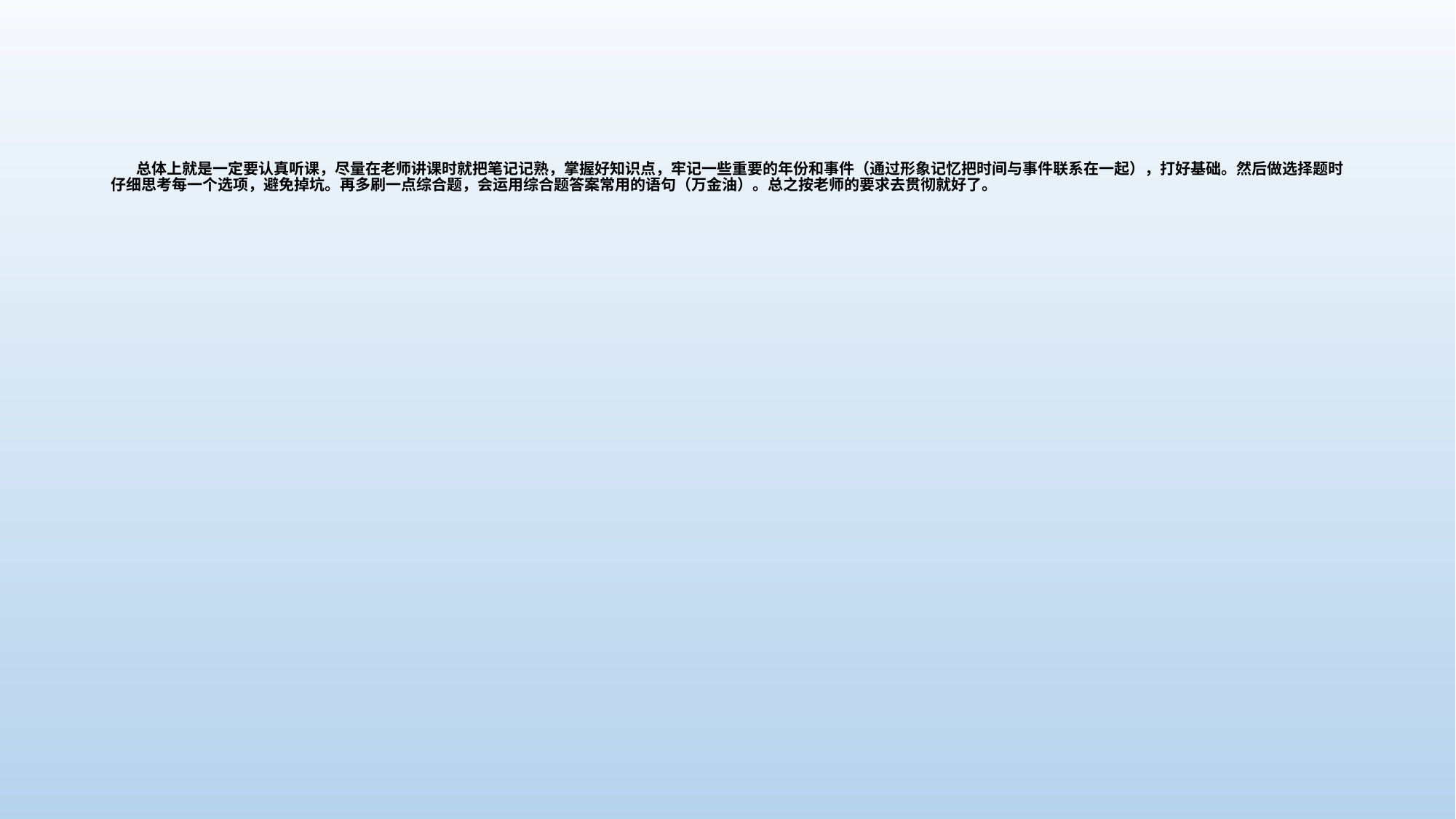

# 总体上就是一定要认真听课，尽量在老师讲课时就把笔记记熟，掌握好知识点，牢记一些重要的年份和事件（通过形象记忆把时间与事件联系在一起），打好基础。然后做选择题时仔细思考每一个选项，避免掉坑。再多刷一点综合题，会运用综合题答案常用的语句（万金油）。总之按老师的要求去贯彻就好了。